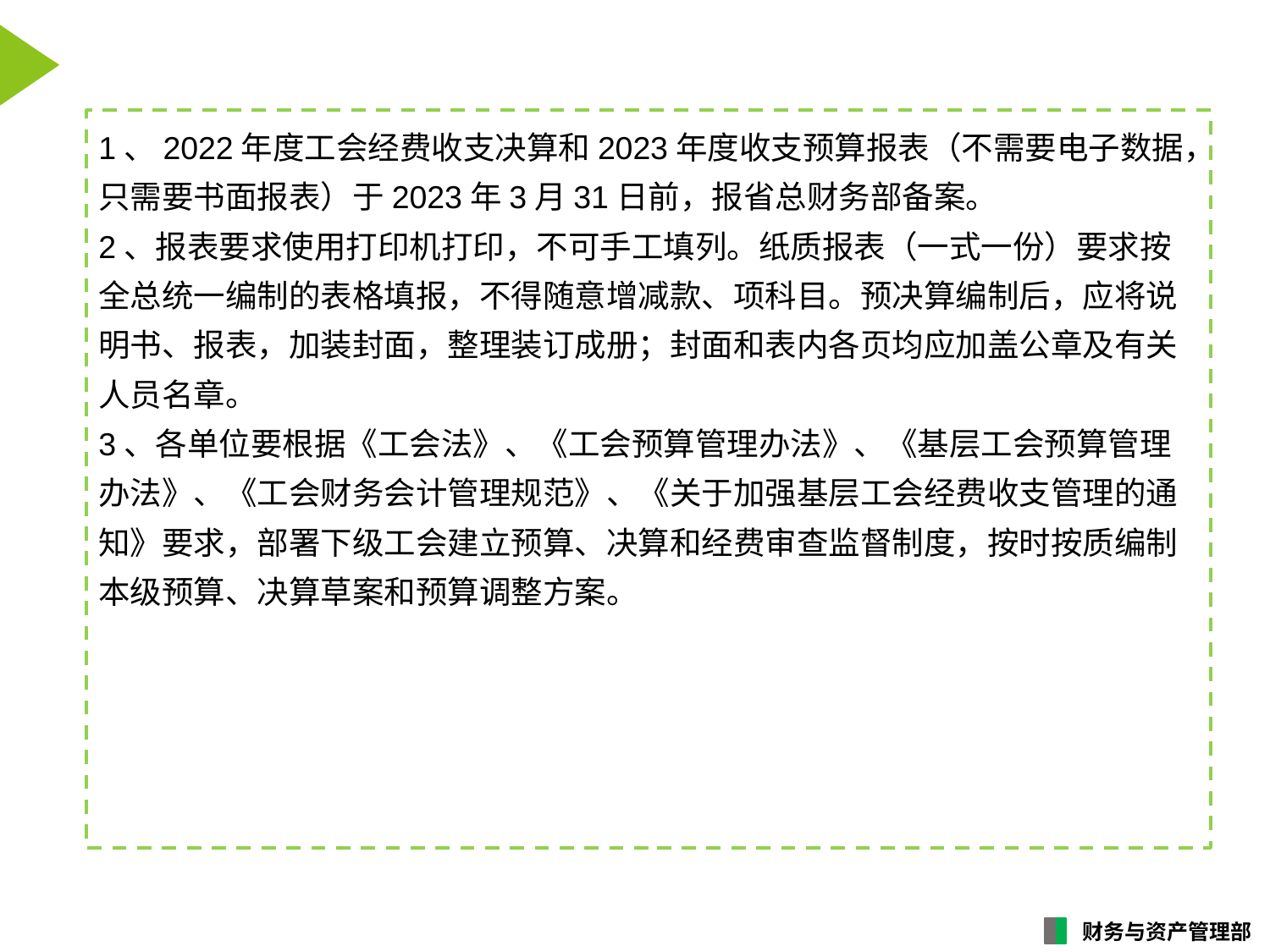

1、2022年度工会经费收支决算和2023年度收支预算报表（不需要电子数据，只需要书面报表）于2023年3月31日前，报省总财务部备案。
2、报表要求使用打印机打印，不可手工填列。纸质报表（一式一份）要求按全总统一编制的表格填报，不得随意增减款、项科目。预决算编制后，应将说明书、报表，加装封面，整理装订成册；封面和表内各页均应加盖公章及有关人员名章。
3、各单位要根据《工会法》、《工会预算管理办法》、《基层工会预算管理办法》、《工会财务会计管理规范》、《关于加强基层工会经费收支管理的通知》要求，部署下级工会建立预算、决算和经费审查监督制度，按时按质编制本级预算、决算草案和预算调整方案。